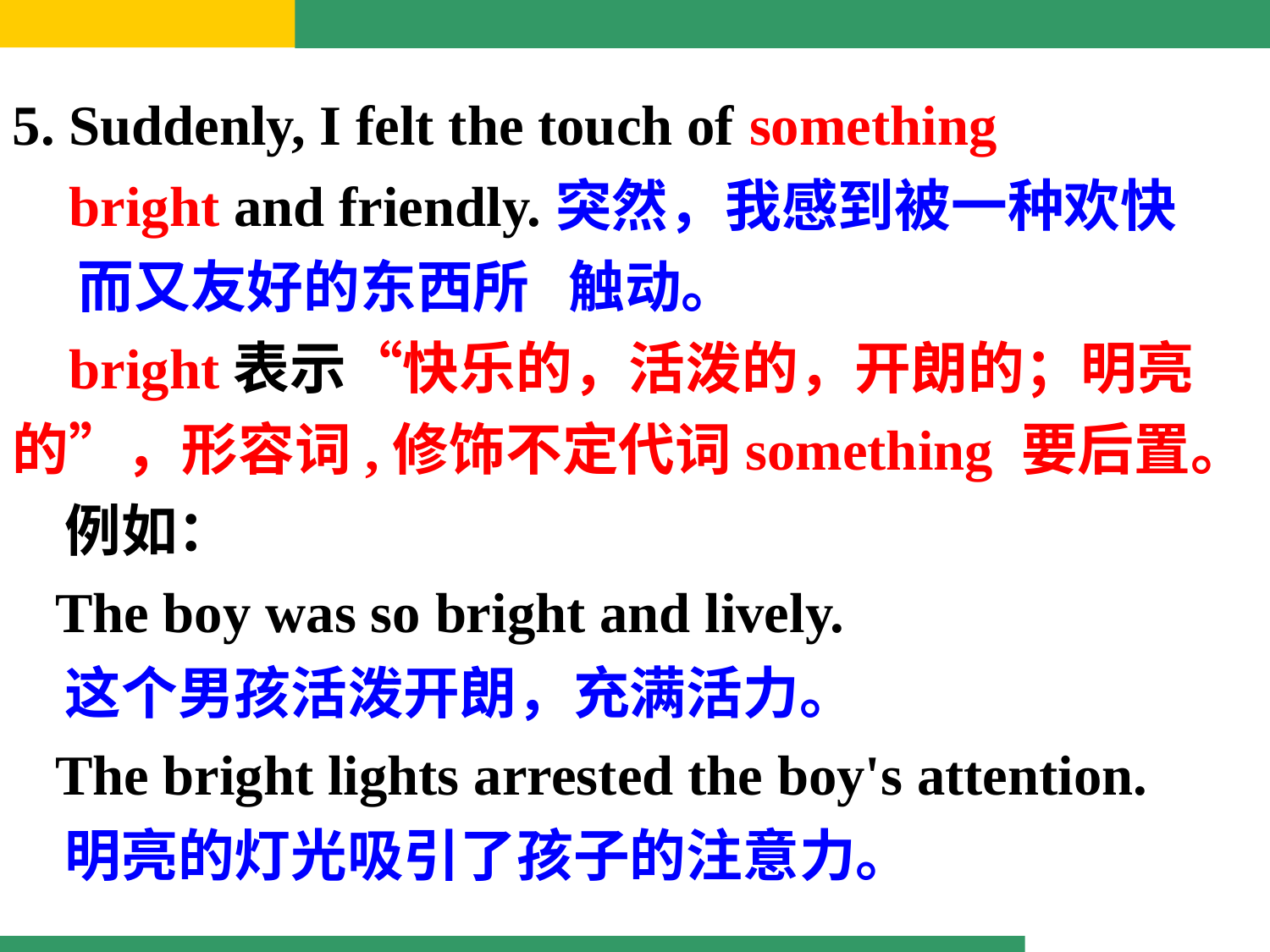

5. Suddenly, I felt the touch of something
    bright and friendly.突然，我感到被一种欢快
    而又友好的东西所   触动。
    bright表示“快乐的，活泼的，开朗的；明亮的”，形容词,修饰不定代词something 要后置。
   例如：
   The boy was so bright and lively.
   这个男孩活泼开朗，充满活力。
   The bright lights arrested the boy's attention.
   明亮的灯光吸引了孩子的注意力。